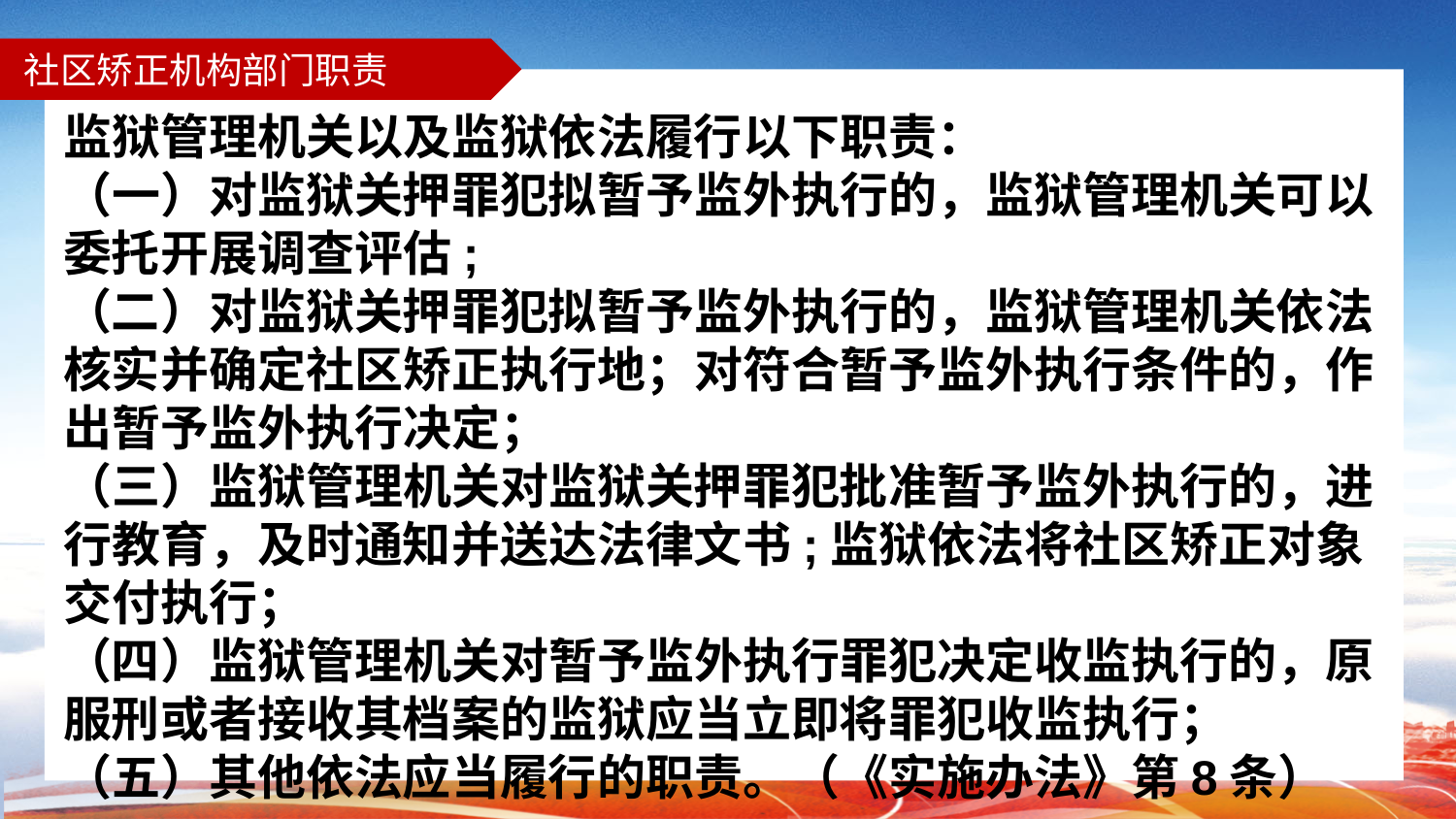

# 社区矫正机构部门职责
监狱管理机关以及监狱依法履行以下职责：
（一）对监狱关押罪犯拟暂予监外执行的，监狱管理机关可以委托开展调查评估;
（二）对监狱关押罪犯拟暂予监外执行的，监狱管理机关依法核实并确定社区矫正执行地；对符合暂予监外执行条件的，作出暂予监外执行决定；
（三）监狱管理机关对监狱关押罪犯批准暂予监外执行的，进行教育，及时通知并送达法律文书;监狱依法将社区矫正对象交付执行；
（四）监狱管理机关对暂予监外执行罪犯决定收监执行的，原服刑或者接收其档案的监狱应当立即将罪犯收监执行；
（五）其他依法应当履行的职责。（《实施办法》第8条）
标题
标题
标题
标题